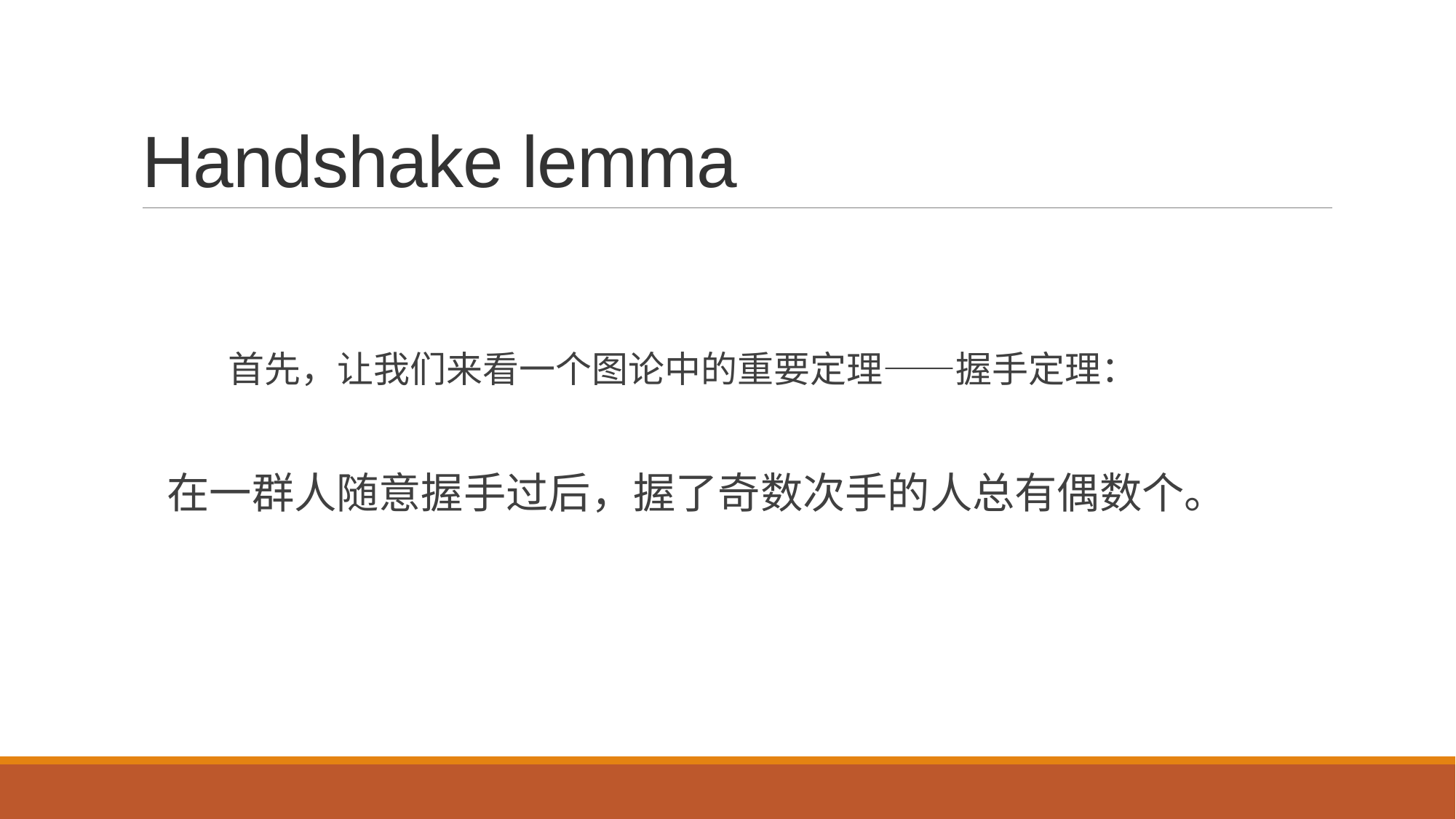

# Handshake lemma

	首先，让我们来看一个图论中的重要定理——握手定理：

    在一群人随意握手过后，握了奇数次手的人总有偶数个。